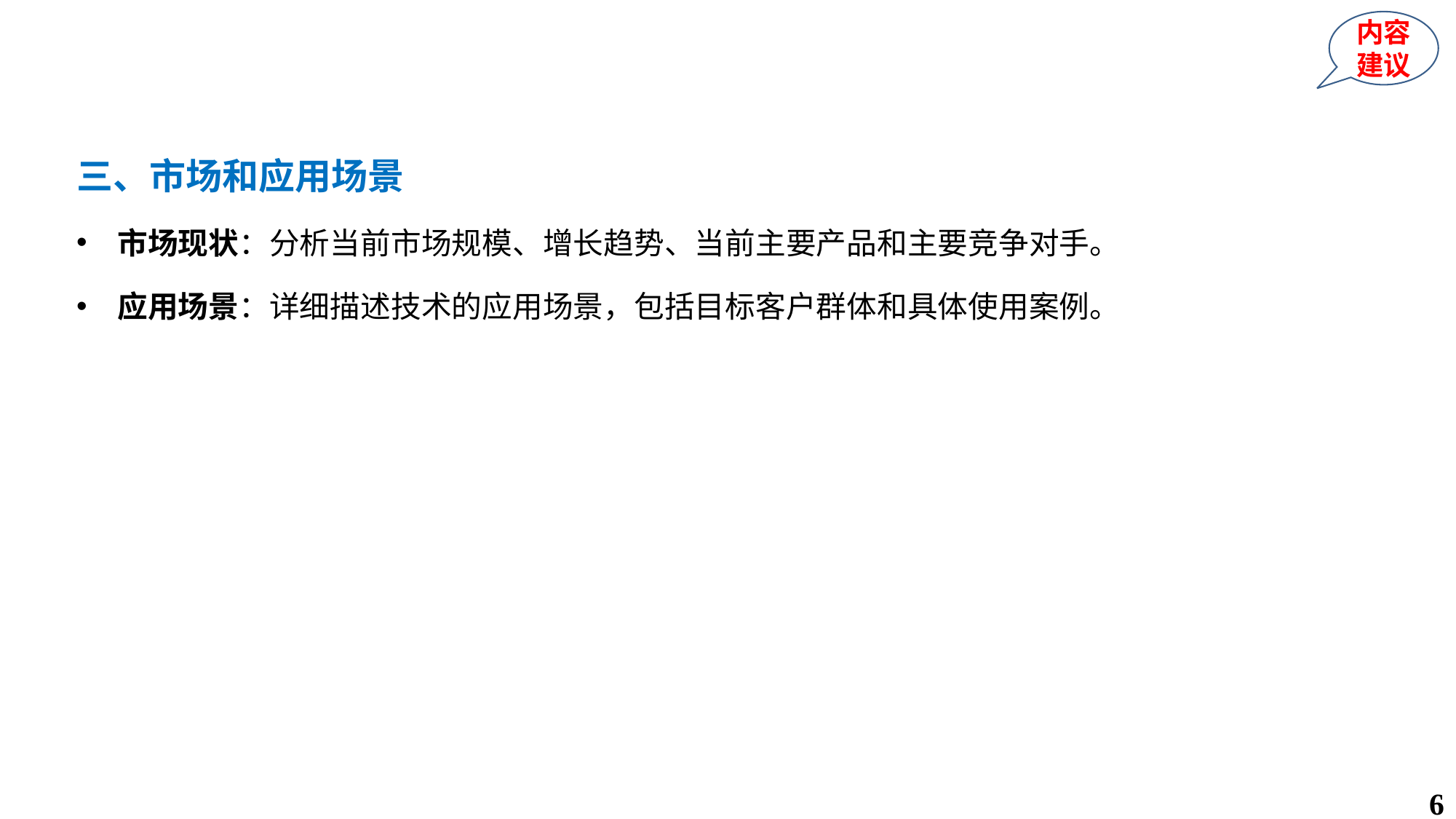

内容建议
三、市场和应用场景
市场现状：分析当前市场规模、增长趋势、当前主要产品和主要竞争对手。
应用场景：详细描述技术的应用场景，包括目标客户群体和具体使用案例。
6